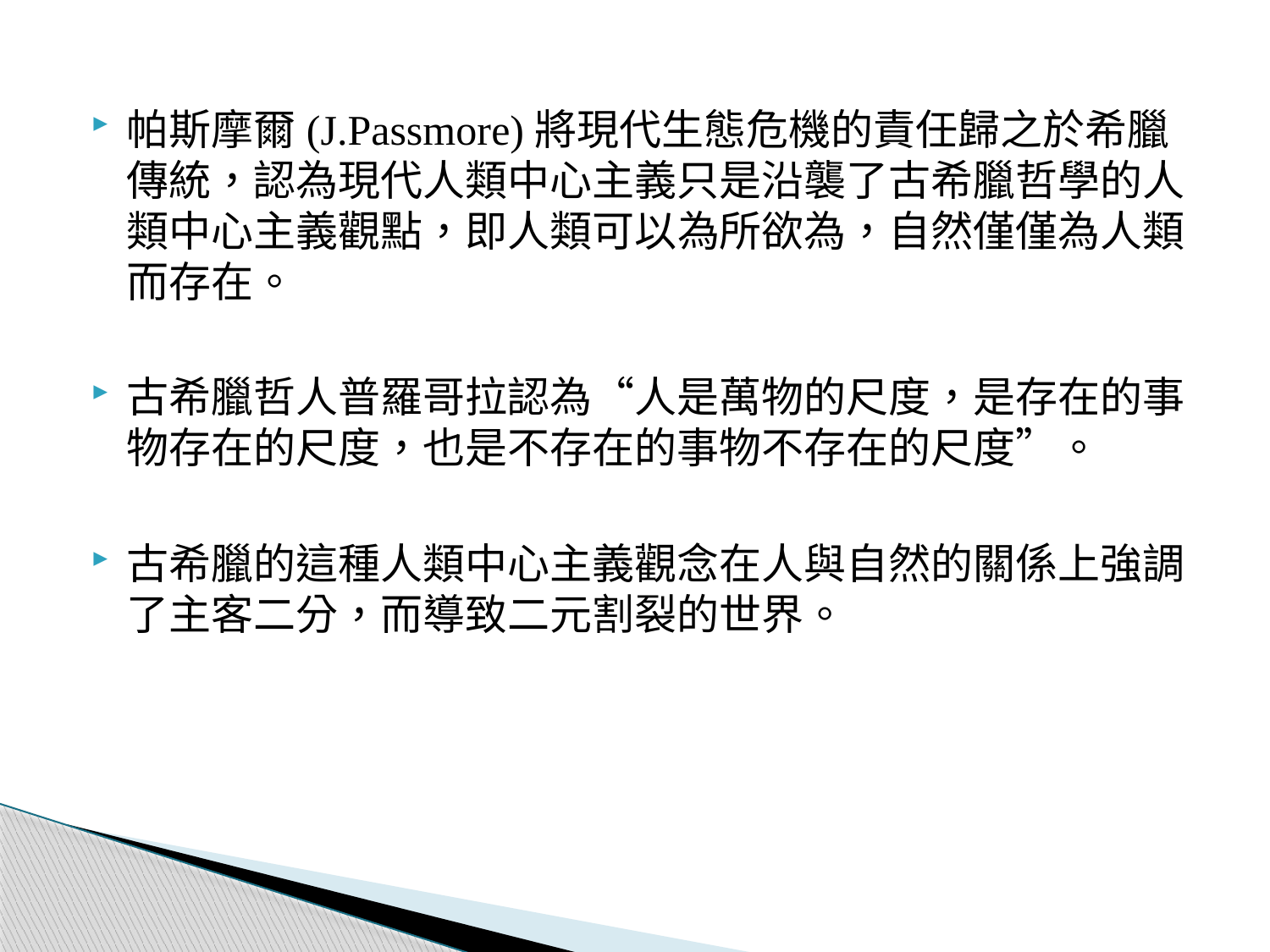

帕斯摩爾(J.Passmore)將現代生態危機的責任歸之於希臘傳統，認為現代人類中心主義只是沿襲了古希臘哲學的人類中心主義觀點，即人類可以為所欲為，自然僅僅為人類而存在。

古希臘哲人普羅哥拉認為“人是萬物的尺度，是存在的事物存在的尺度，也是不存在的事物不存在的尺度”。

古希臘的這種人類中心主義觀念在人與自然的關係上強調了主客二分，而導致二元割裂的世界。